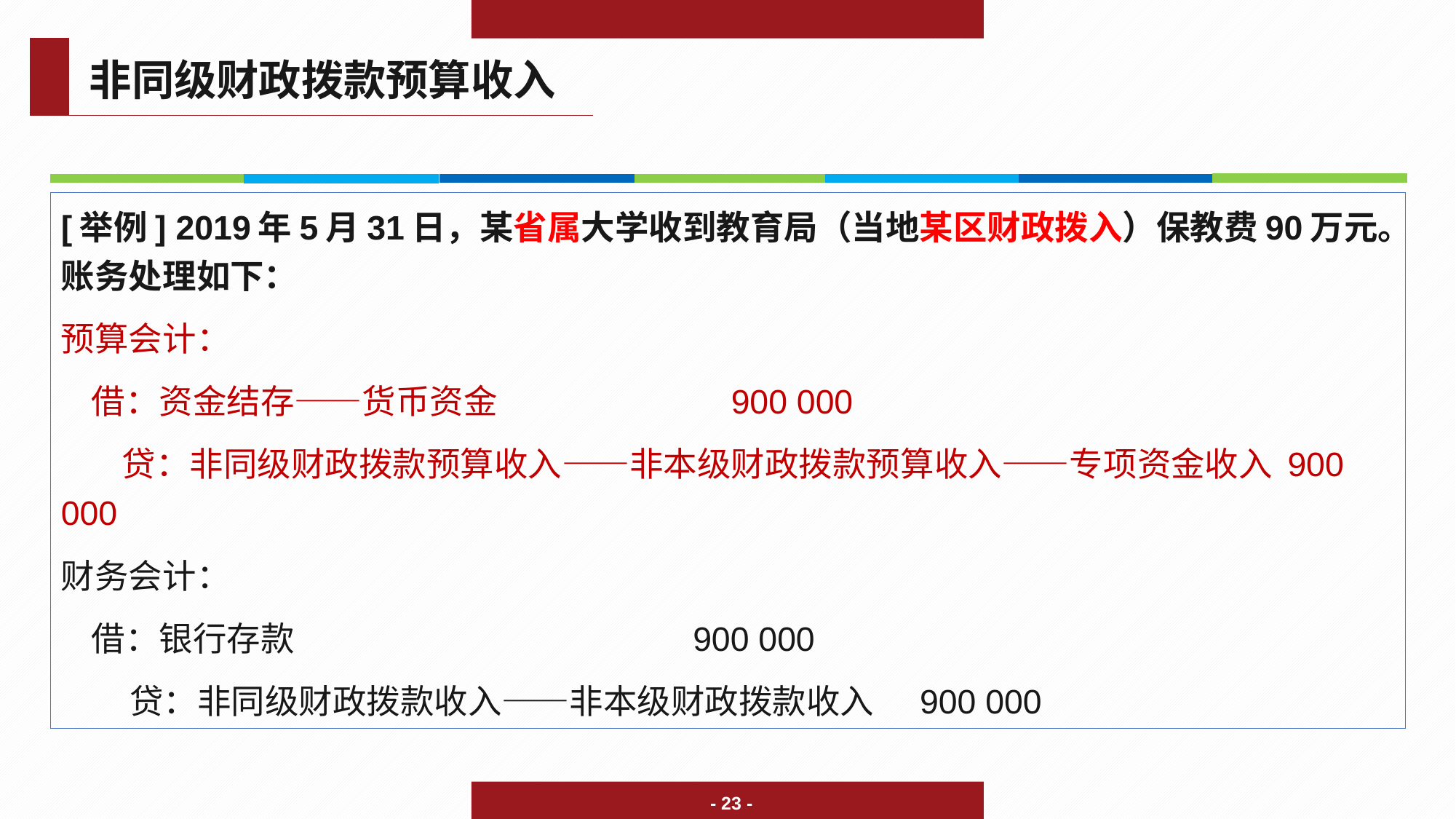

非同级财政拨款预算收入

[举例] 2019年5月31日，某省属大学收到教育局（当地某区财政拨入）保教费90万元。账务处理如下：
预算会计：
   借：资金结存——货币资金                    					       900 000
       贷：非同级财政拨款预算收入——非本级财政拨款预算收入——专项资金收入 900 000
财务会计：
   借：银行存款                                 			  900 000
        贷：非同级财政拨款收入——非本级财政拨款收入     900 000

- 23 -